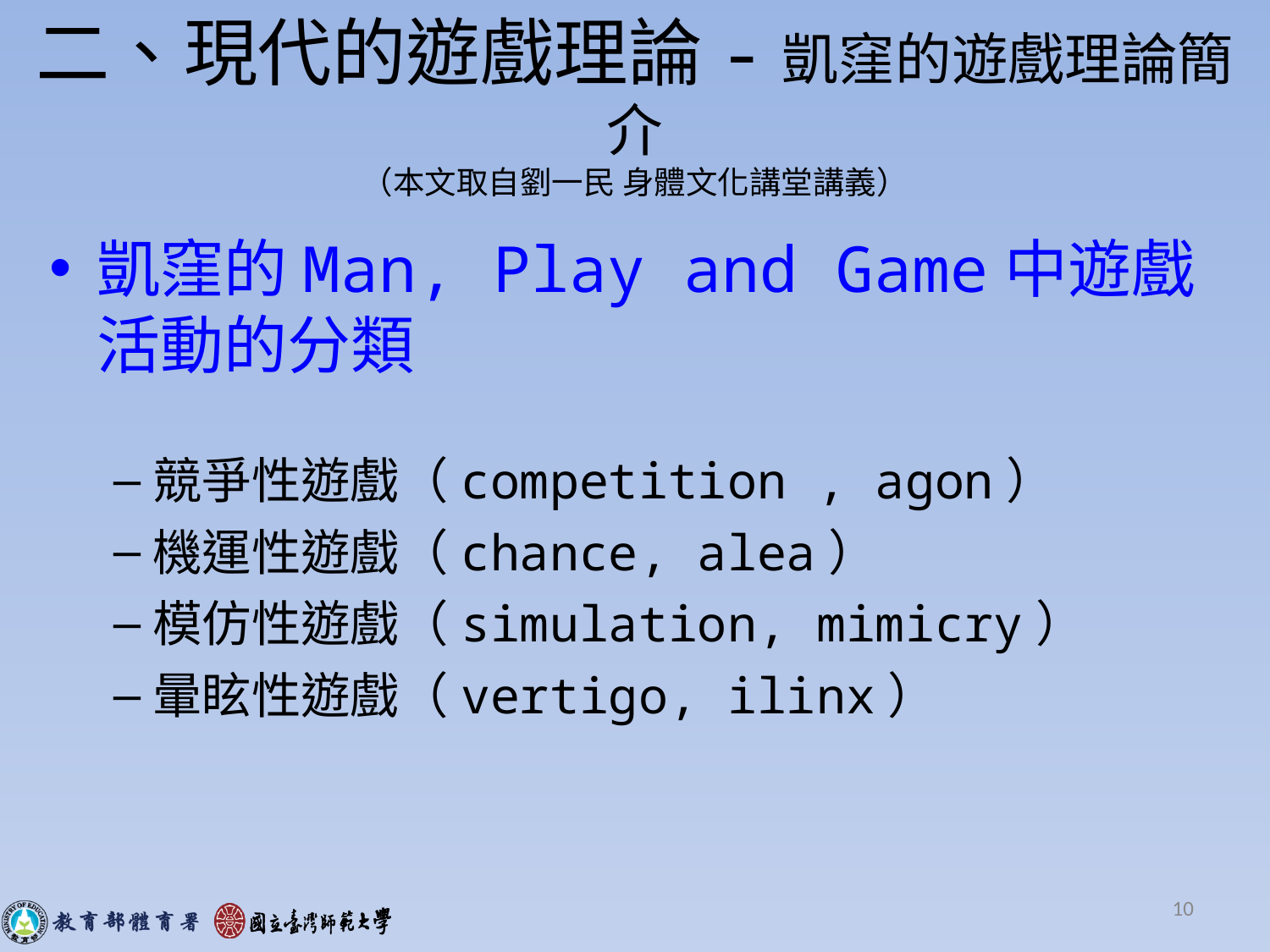

# 二、現代的遊戲理論-凱窪的遊戲理論簡介 （本文取自劉一民 身體文化講堂講義）
凱窪的Man, Play and Game中遊戲活動的分類

競爭性遊戲（competition , agon）
機運性遊戲（chance, alea）
模仿性遊戲（simulation, mimicry）
暈眩性遊戲（vertigo, ilinx）

10